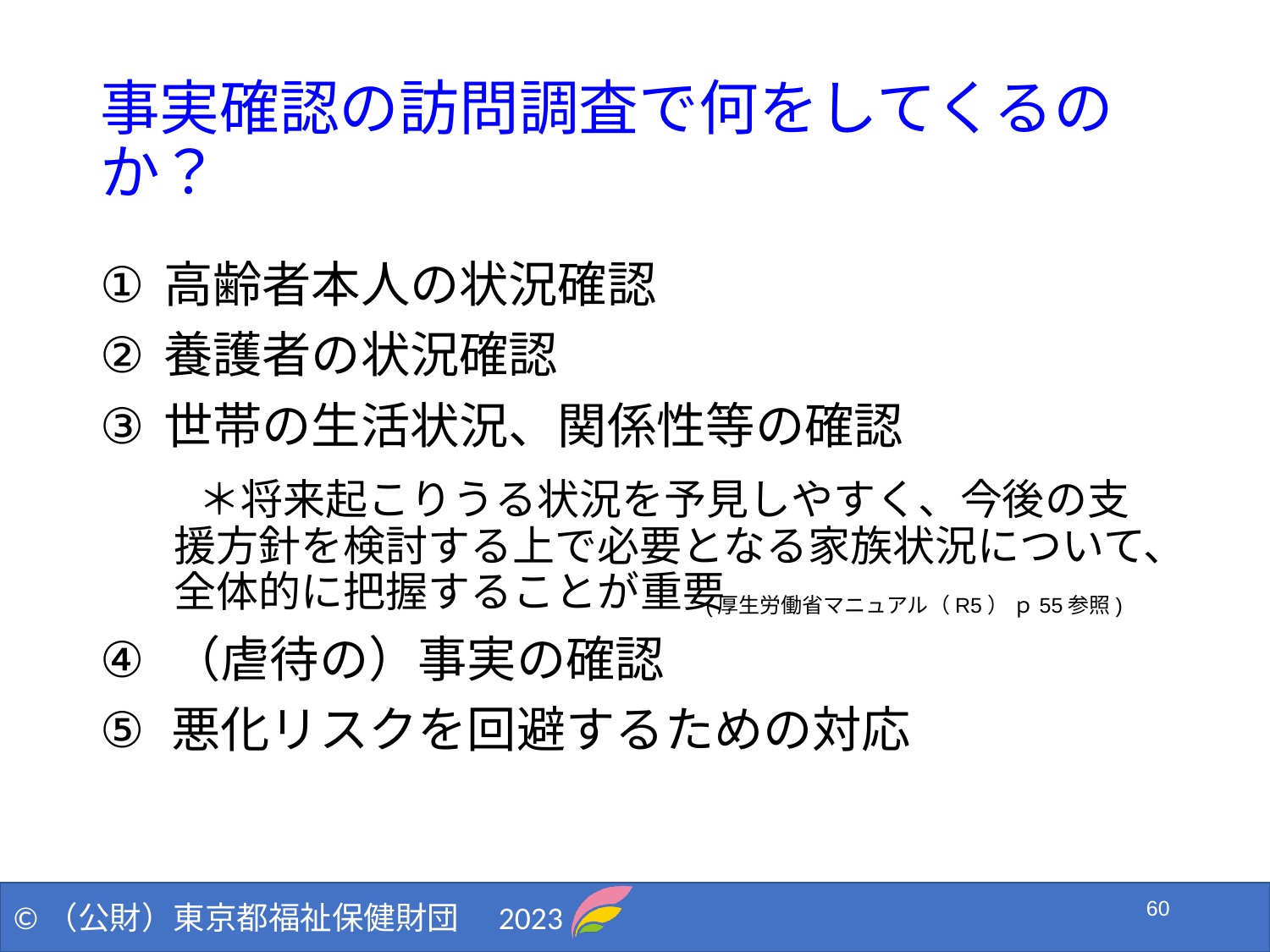

# 事実確認の訪問調査で何をしてくるのか？
高齢者本人の状況確認
養護者の状況確認
世帯の生活状況、関係性等の確認
　　＊将来起こりうる状況を予見しやすく、今後の支援方針を検討する上で必要となる家族状況について、全体的に把握することが重要
（虐待の）事実の確認
悪化リスクを回避するための対応
(厚生労働省マニュアル（R5） ｐ55参照)
60